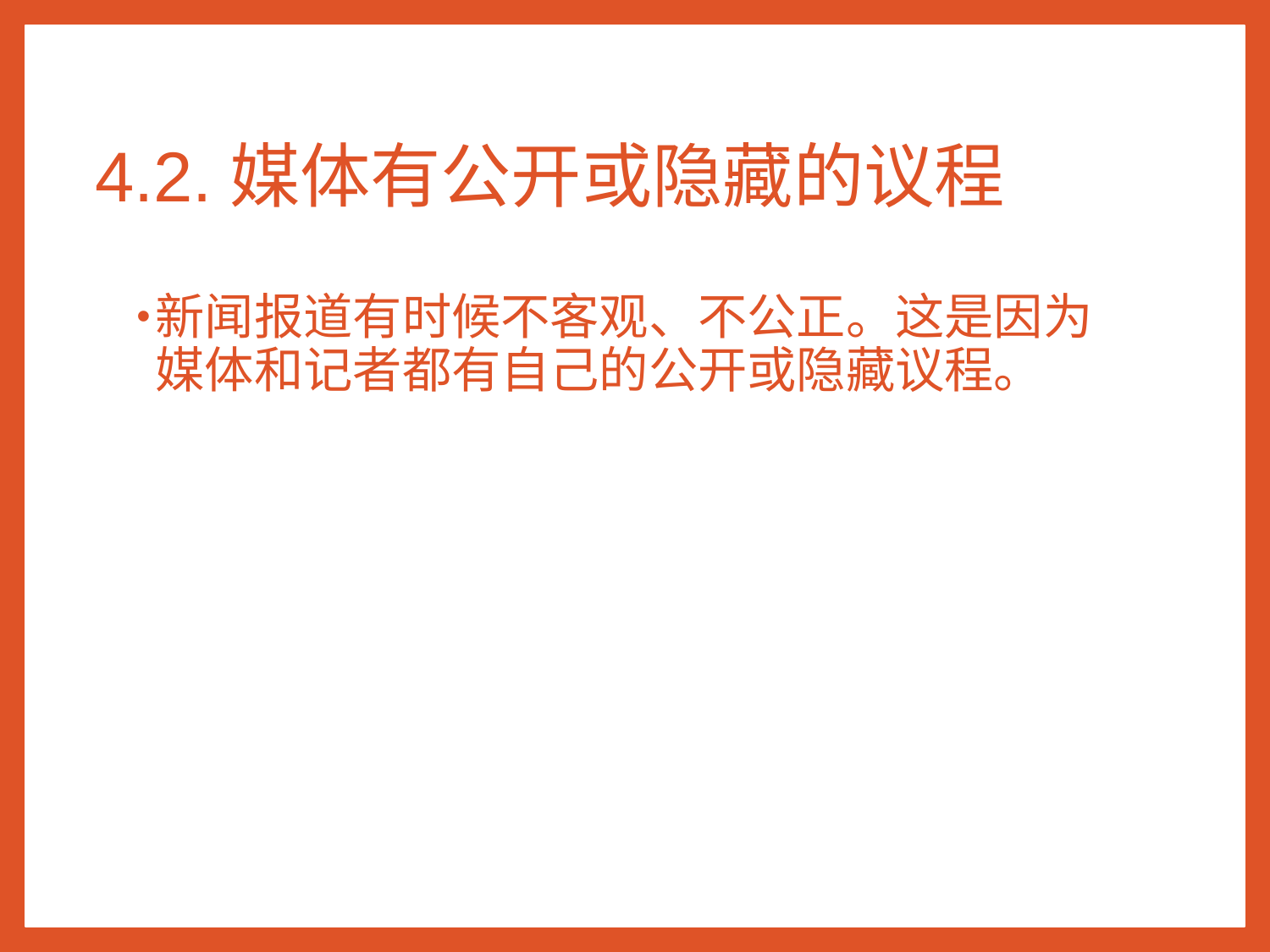

# 4.2.媒体有公开或隐藏的议程
新闻报道有时候不客观、不公正。这是因为媒体和记者都有自己的公开或隐藏议程。